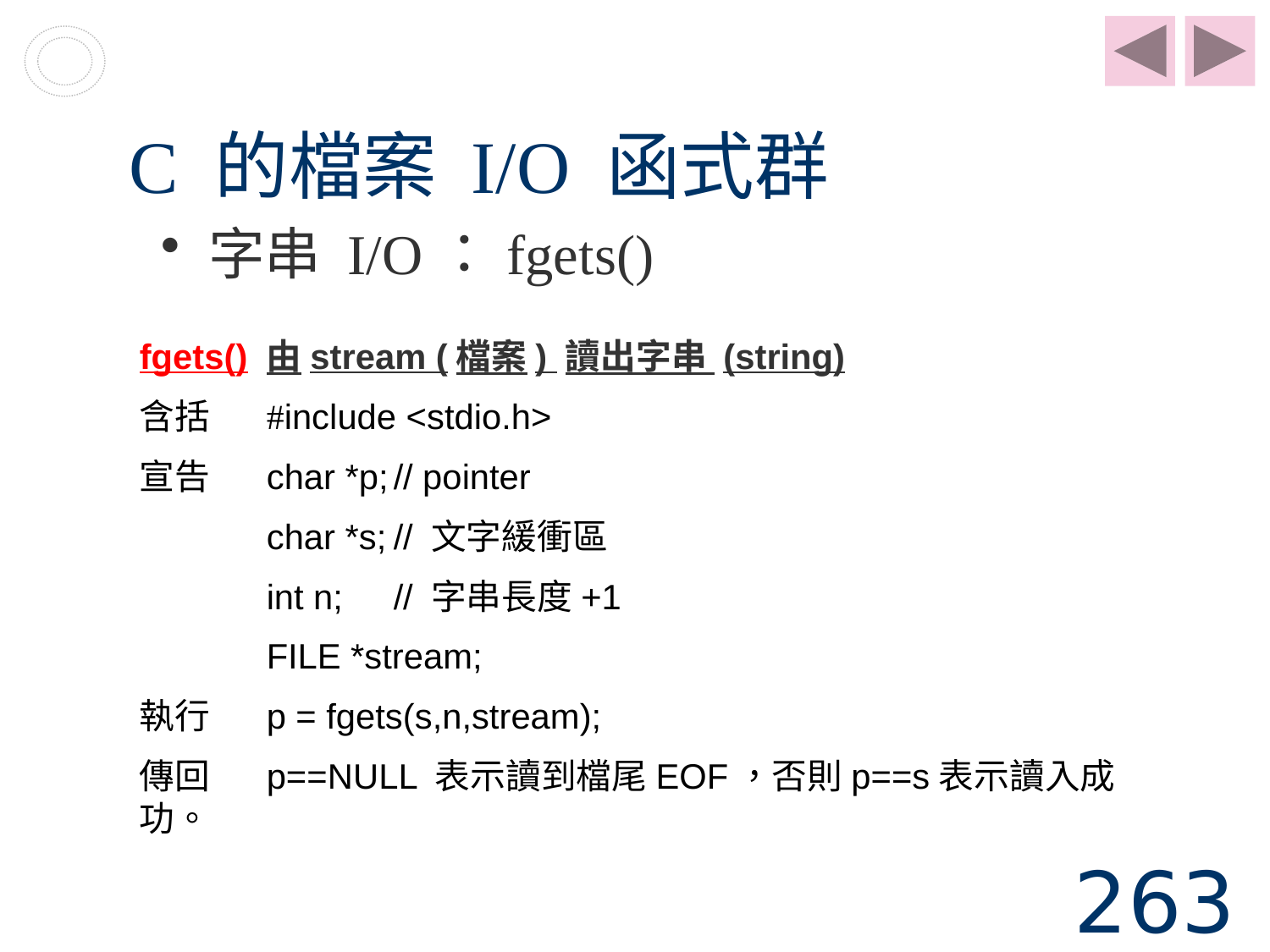

# C 的檔案 I/O 函式群
字串 I/O：fgets()
fgets()	由stream (檔案) 讀出字串 (string)
含括	#include <stdio.h>
宣告	char *p;	// pointer
	char *s;	// 文字緩衝區
	int n;	// 字串長度+1
	FILE *stream;
執行	p = fgets(s,n,stream);
傳回	p==NULL 表示讀到檔尾EOF，否則p==s表示讀入成功。
263